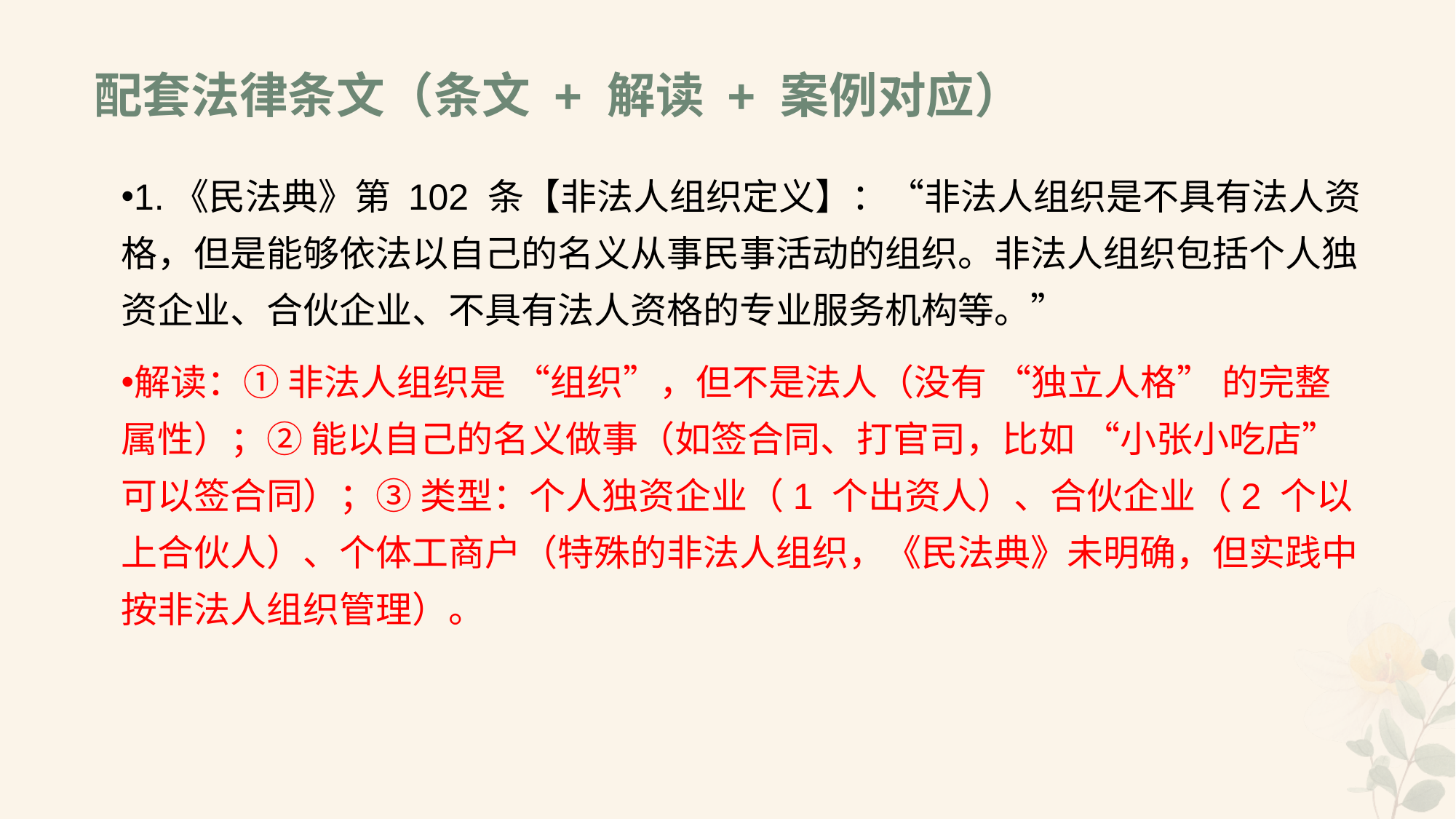

# 配套法律条文（条文 + 解读 + 案例对应）
1.《民法典》第 102 条【非法人组织定义】：“非法人组织是不具有法人资格，但是能够依法以自己的名义从事民事活动的组织。非法人组织包括个人独资企业、合伙企业、不具有法人资格的专业服务机构等。”
解读：① 非法人组织是 “组织”，但不是法人（没有 “独立人格” 的完整属性）；② 能以自己的名义做事（如签合同、打官司，比如 “小张小吃店” 可以签合同）；③ 类型：个人独资企业（1 个出资人）、合伙企业（2 个以上合伙人）、个体工商户（特殊的非法人组织，《民法典》未明确，但实践中按非法人组织管理）。